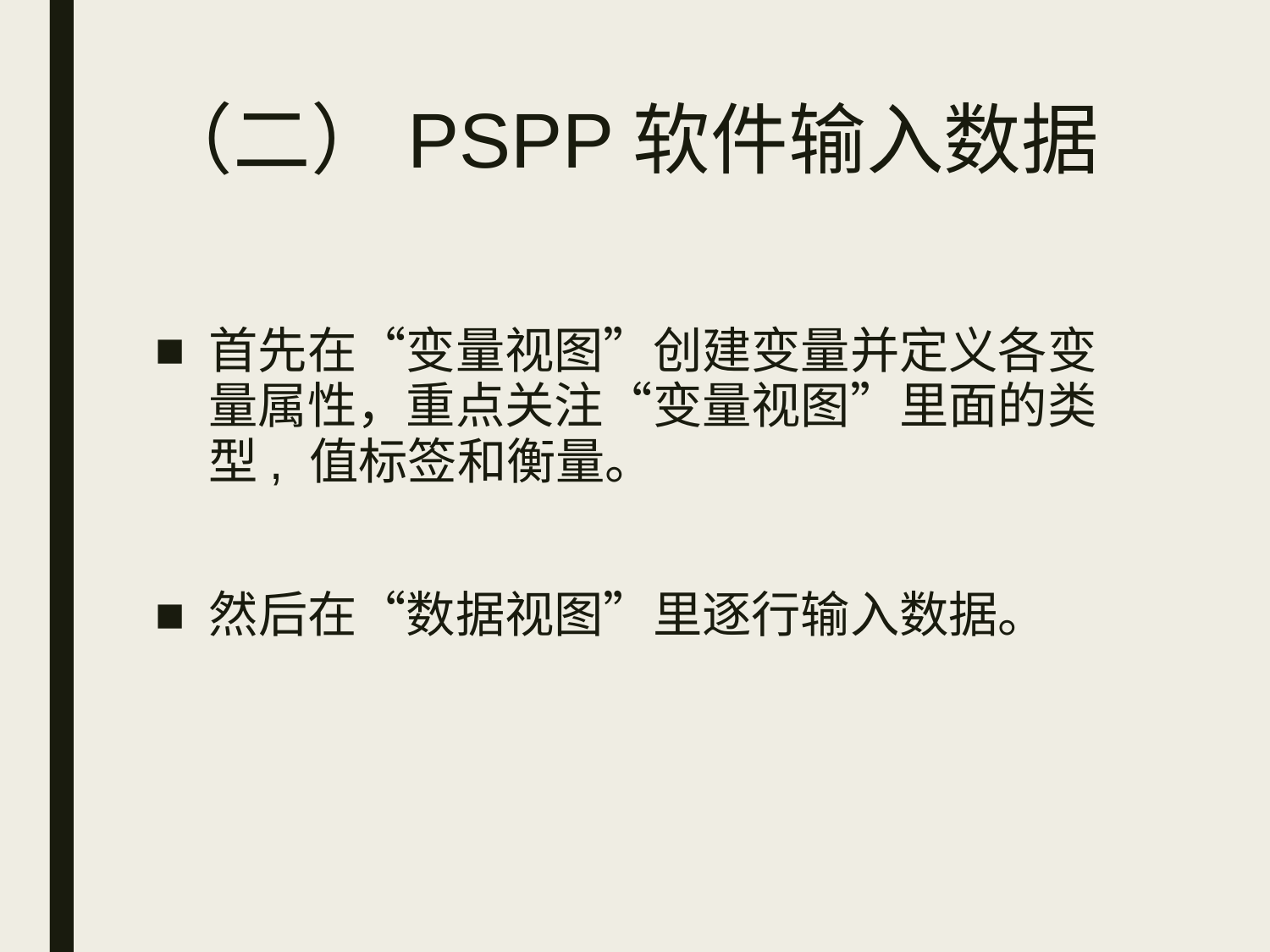

# （二）PSPP软件输入数据
首先在“变量视图”创建变量并定义各变量属性，重点关注“变量视图”里面的类型, 值标签和衡量。

然后在“数据视图”里逐行输入数据。